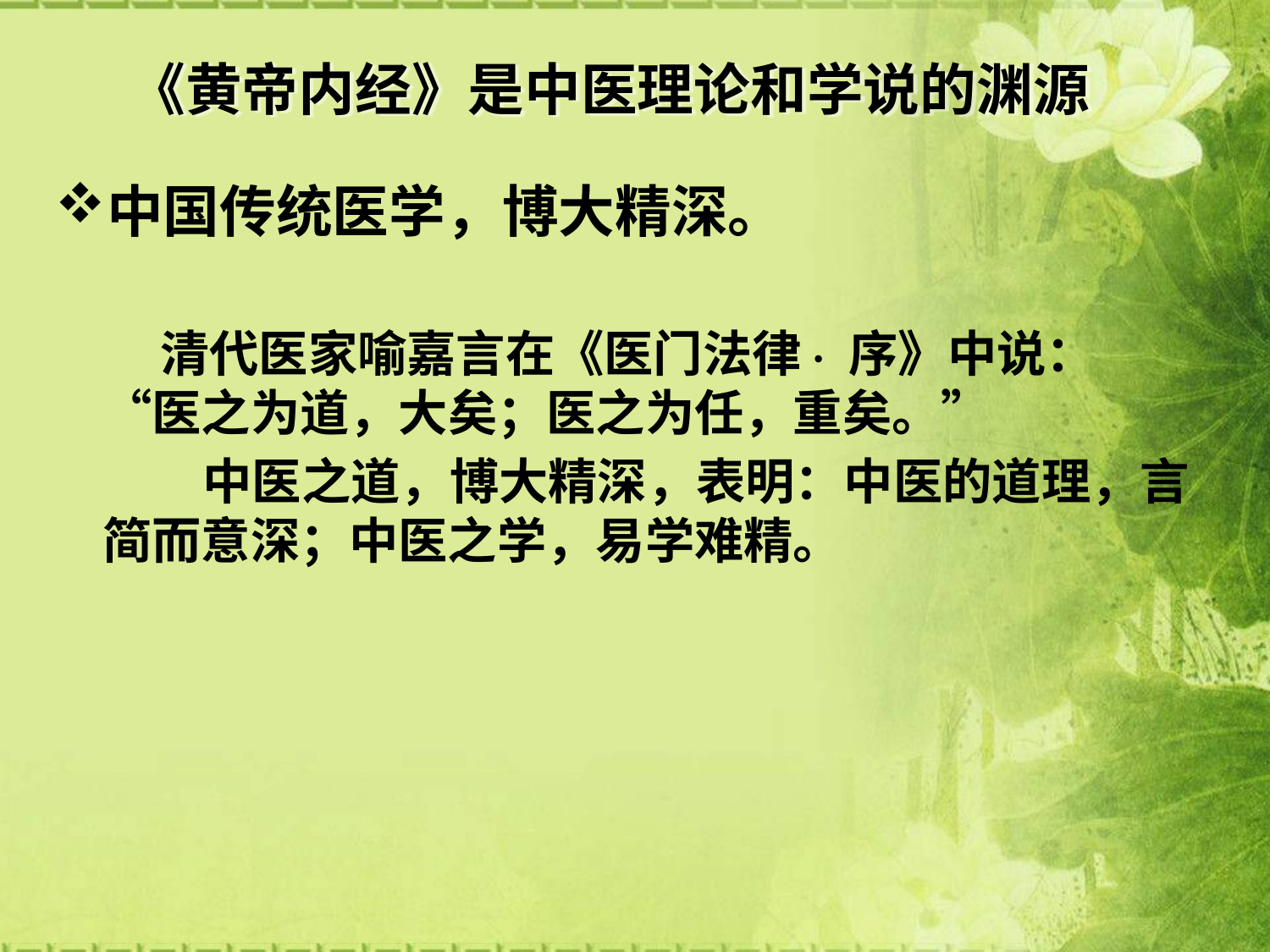

# 《黄帝内经》是中医理论和学说的渊源
中国传统医学，博大精深。

　     清代医家喻嘉言在《医门法律· 序》中说： “医之为道，大矣；医之为任，重矣。”
　　　中医之道，博大精深，表明：中医的道理，言简而意深；中医之学，易学难精。